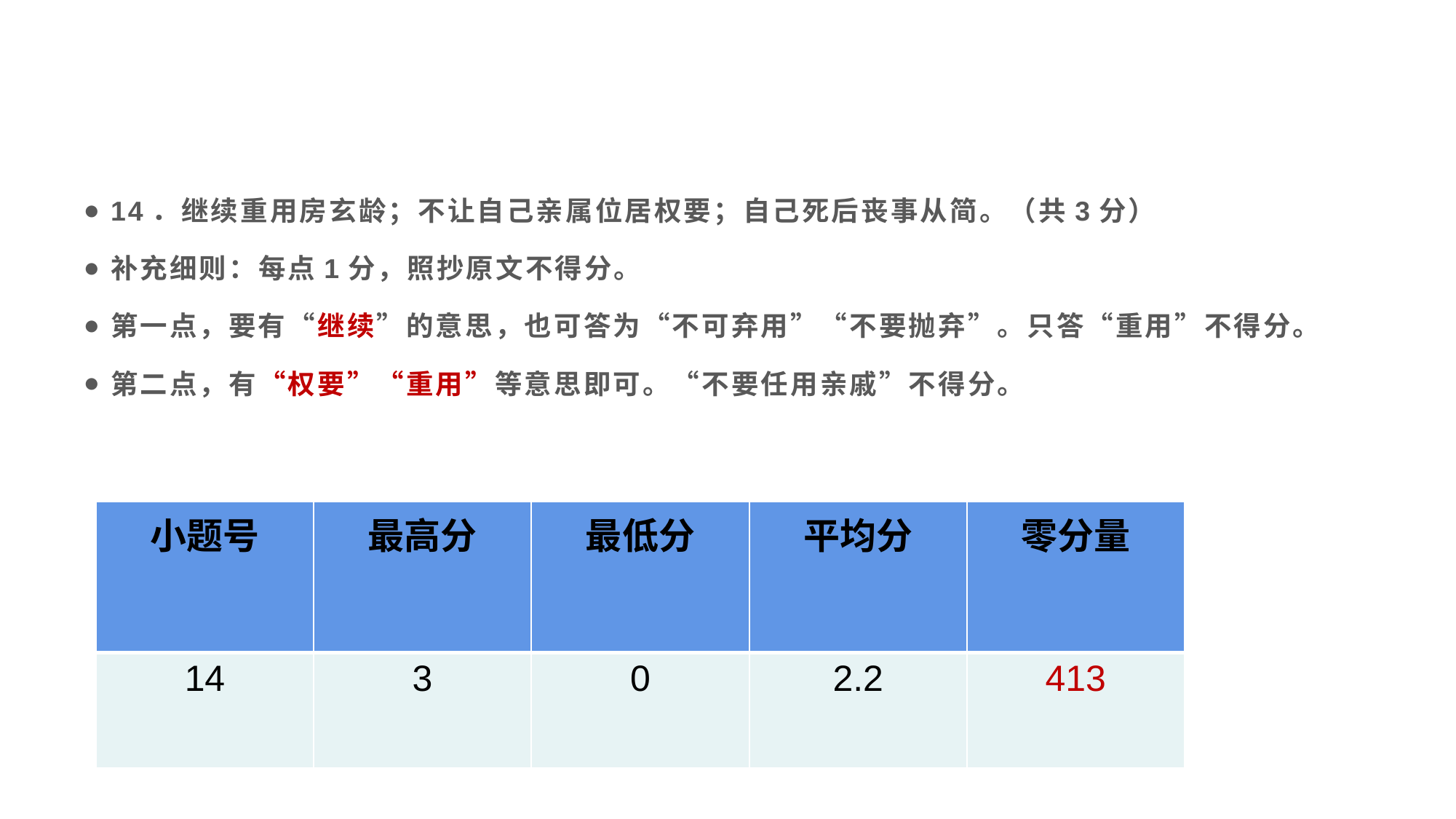

#
14．继续重用房玄龄；不让自己亲属位居权要；自己死后丧事从简。（共3分）
补充细则：每点1分，照抄原文不得分。
第一点，要有“继续”的意思，也可答为“不可弃用”“不要抛弃”。只答“重用”不得分。
第二点，有“权要”“重用”等意思即可。“不要任用亲戚”不得分。

| 小题号 | 最高分 | 最低分 | 平均分 | 零分量 |
| --- | --- | --- | --- | --- |
| 14 | 3 | 0 | 2.2 | 413 |